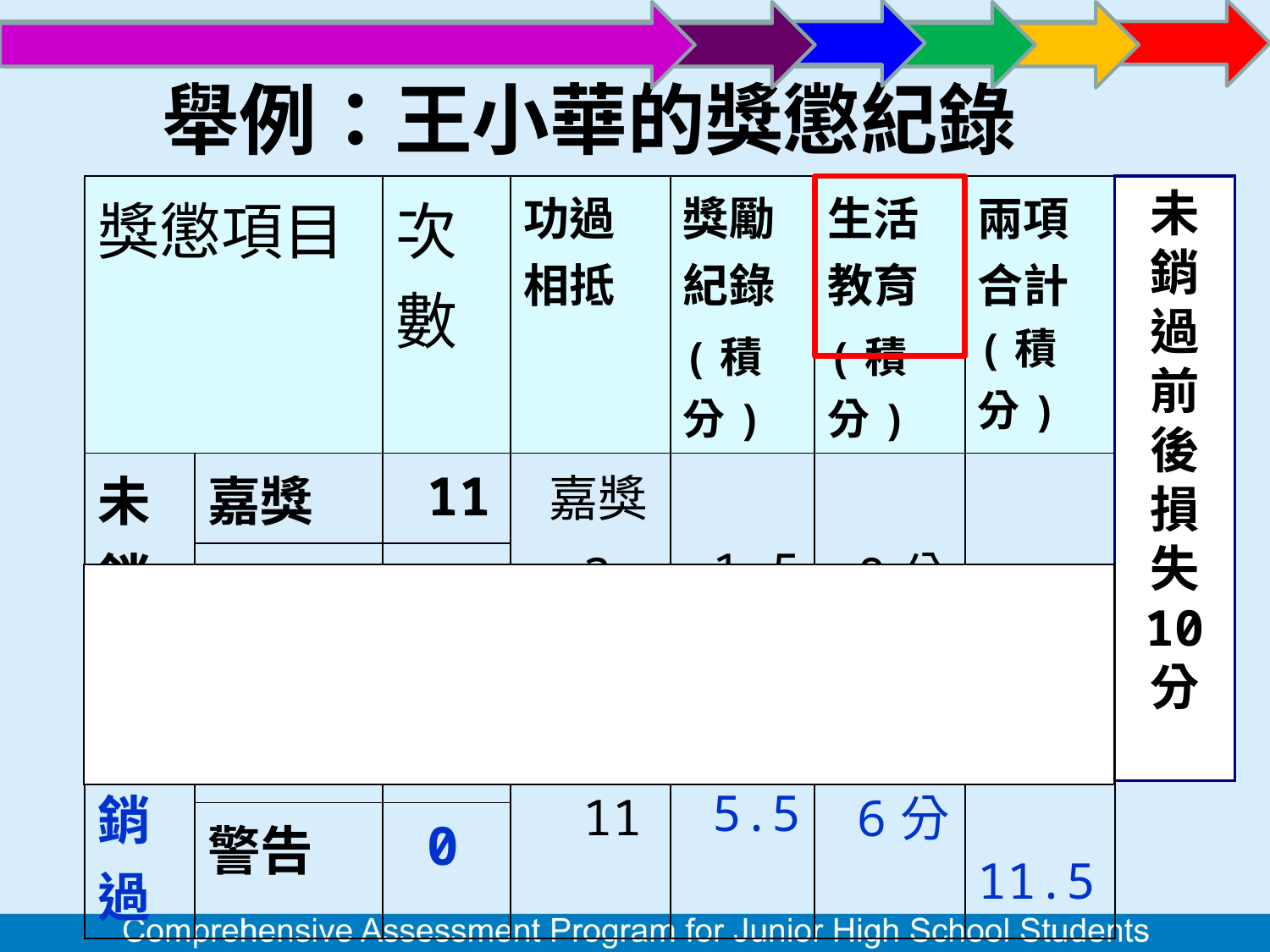

# 舉例：王小華的獎懲紀錄
| 獎懲項目 |  | 次數 | 功過相抵 | 獎勵紀錄 (積分) | 生活教育 (積分) | 兩項合計(積分) |  |
| --- | --- | --- | --- | --- | --- | --- | --- |
| 未銷過 | 嘉獎 | 11 | 嘉獎 3 | 1.5 | 0分 | 1.5 |  |
|  | 警告 | 8 |  |  |  |  |  |
| 已銷過 | 嘉獎 | 11 | 嘉獎 11 | 5.5 | 6分 | 11.5 |  |
|  | 警告 | 0 |  |  |  |  |  |

未銷過前
後
損
失
10
分